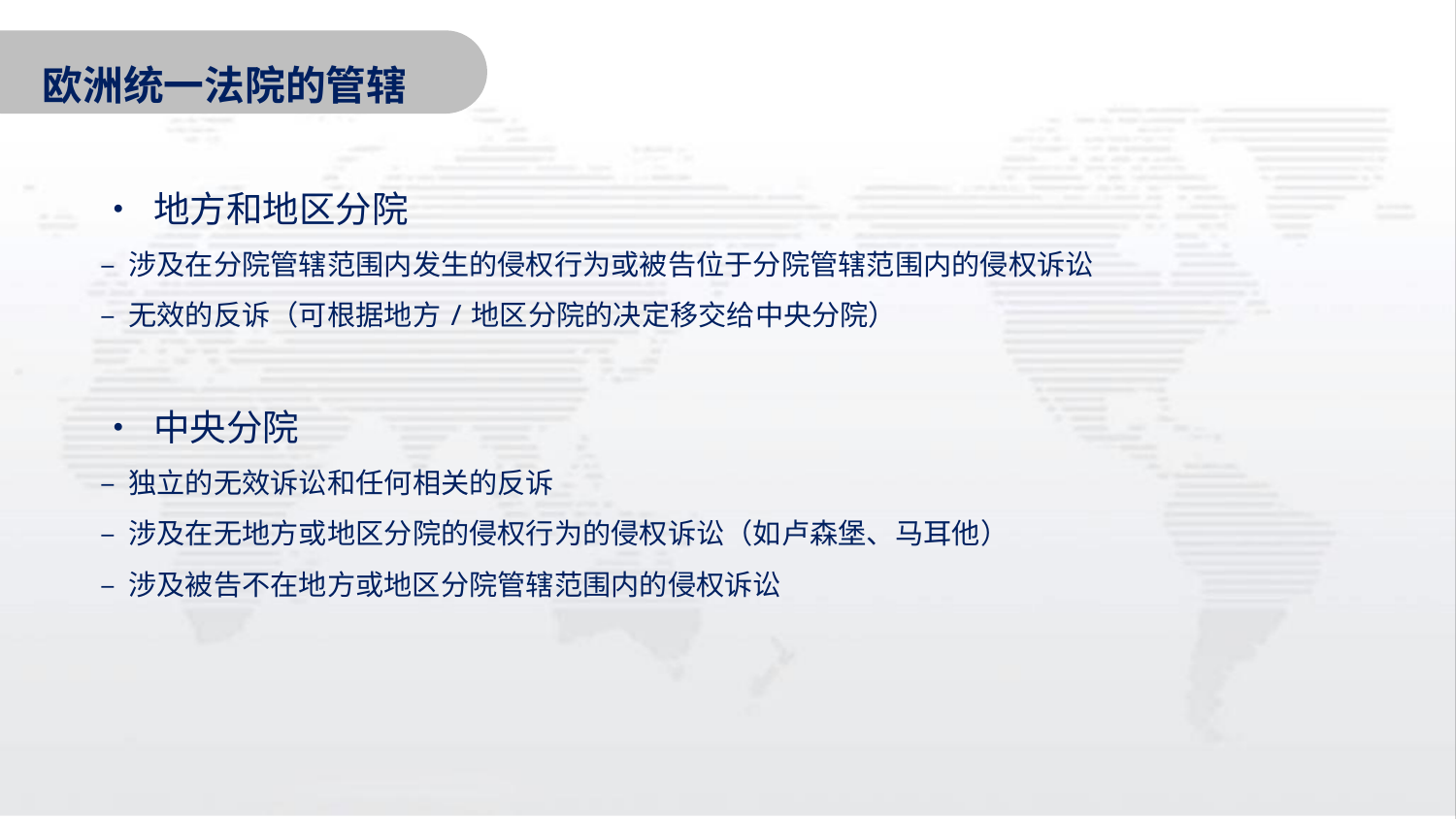

欧洲统一法院的管辖

• 地方和地区分院
– 涉及在分院管辖范围内发生的侵权行为或被告位于分院管辖范围内的侵权诉讼
– 无效的反诉（可根据地方/地区分院的决定移交给中央分院）

• 中央分院
– 独立的无效诉讼和任何相关的反诉
– 涉及在无地方或地区分院的侵权行为的侵权诉讼（如卢森堡、马耳他）
– 涉及被告不在地方或地区分院管辖范围内的侵权诉讼